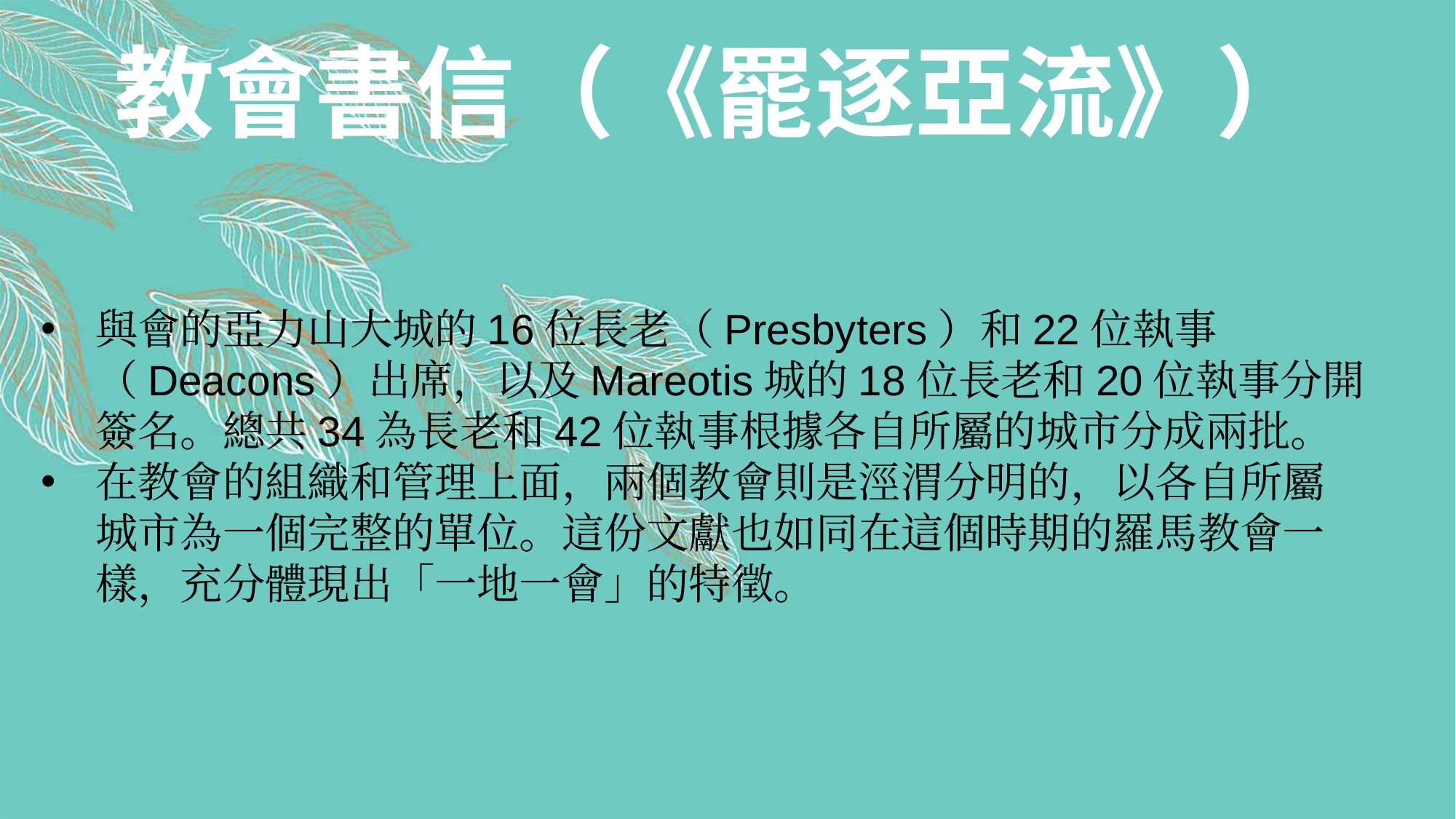

教會書信（《罷逐亞流》）
與會的亞力山大城的16位長老（Presbyters）和22位執事（Deacons）出席，以及Mareotis城的18位長老和20位執事分開簽名。總共34為長老和42位執事根據各自所屬的城市分成兩批。
在教會的組織和管理上面，兩個教會則是涇渭分明的，以各自所屬城市為一個完整的單位。這份文獻也如同在這個時期的羅馬教會一樣，充分體現出「一地一會」的特徵。